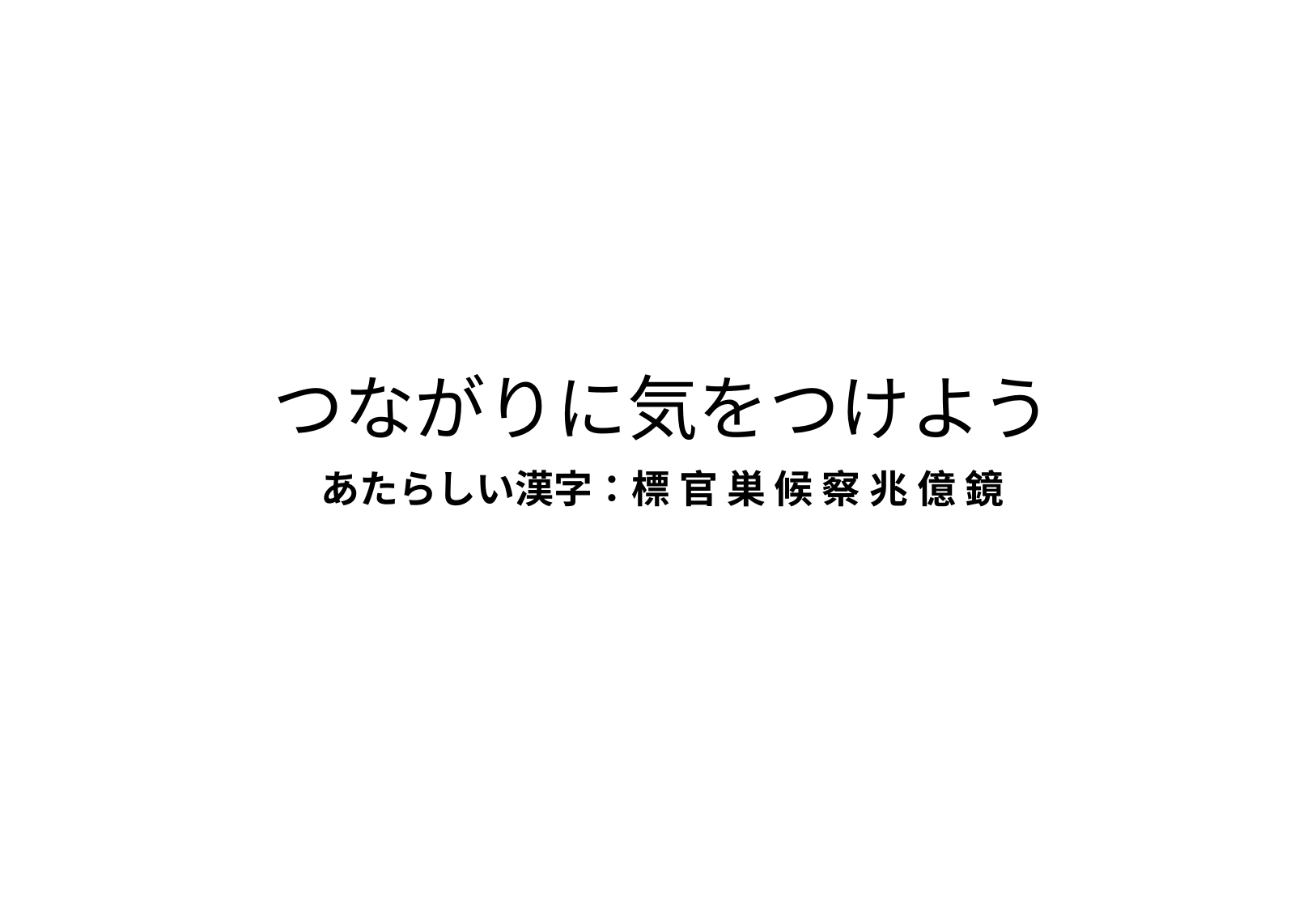

# つながりに気をつけよう
あたらしい漢字：標 官 巣 候 察 兆 億 鏡